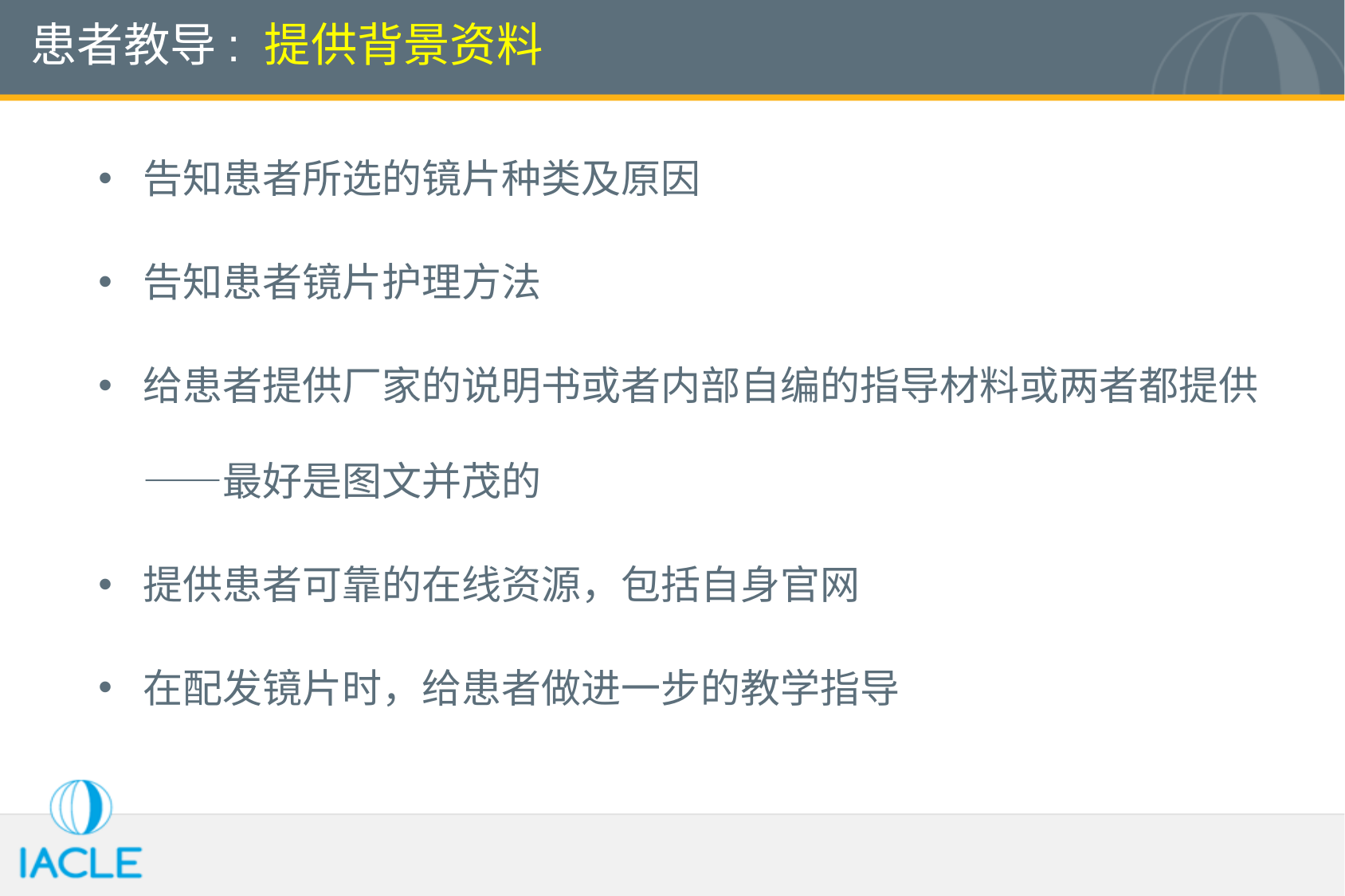

# 患者教导: 提供背景资料
告知患者所选的镜片种类及原因
告知患者镜片护理方法
给患者提供厂家的说明书或者内部自编的指导材料或两者都提供——最好是图文并茂的
提供患者可靠的在线资源，包括自身官网
在配发镜片时，给患者做进一步的教学指导